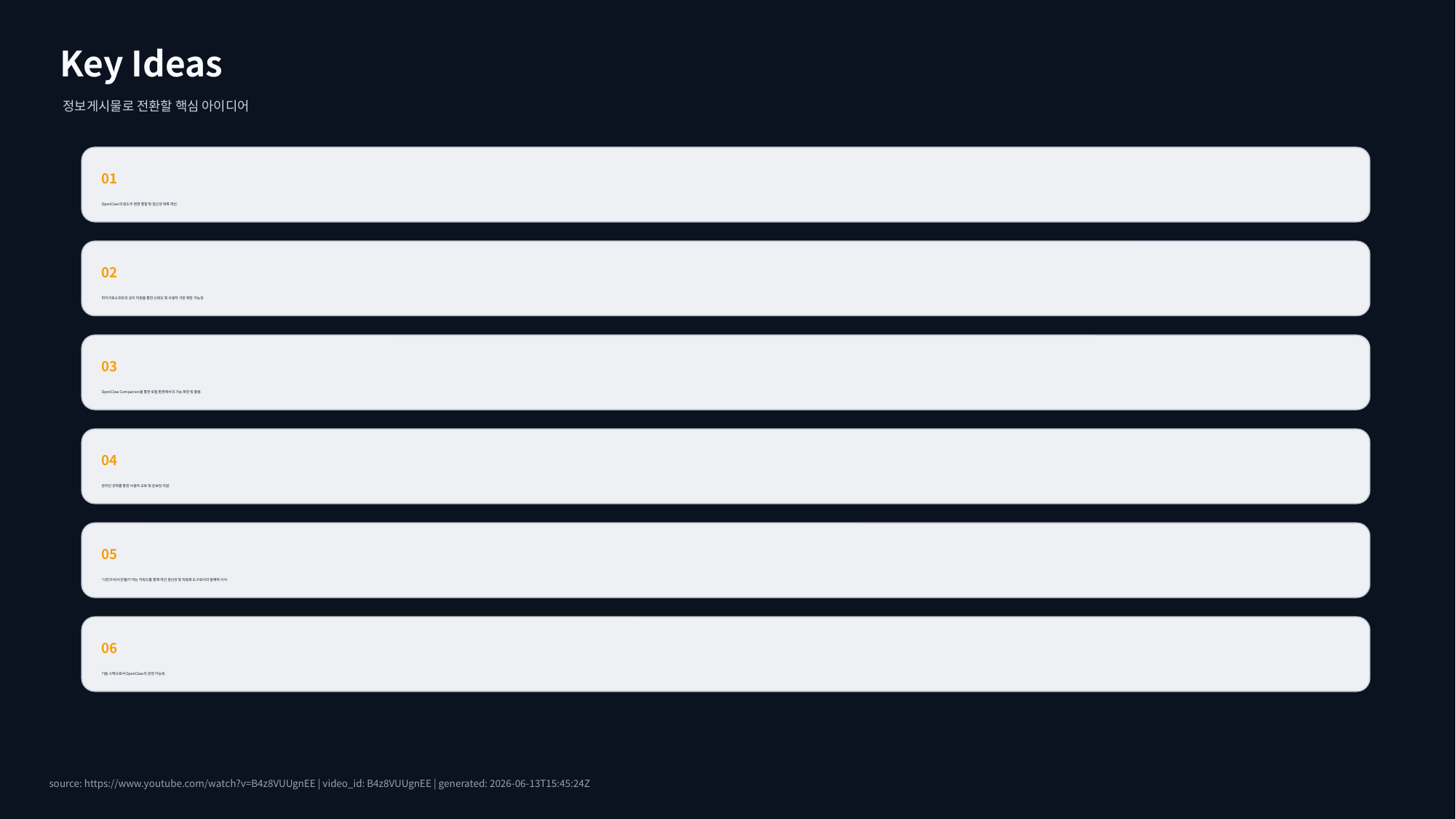

Key Ideas
정보게시물로 전환할 핵심 아이디어

01
OpenClaw의 윈도우 환경 통합 및 접근성 대폭 개선.

02
마이크로소프트의 공식 지원을 통한 신뢰도 및 사용자 기반 확장 가능성.

03
OpenClaw Companion을 통한 로컬 환경에서의 기능 확장 및 활용.

04
온라인 강좌를 통한 사용자 교육 및 온보딩 지원.

05
'나만의 비서 만들기'라는 키워드를 통해 개인 생산성 및 자동화 도구로서의 잠재력 시사.

06
기술 스택으로서 OpenClaw의 성장 가능성.
source: https://www.youtube.com/watch?v=B4z8VUUgnEE | video_id: B4z8VUUgnEE | generated: 2026-06-13T15:45:24Z